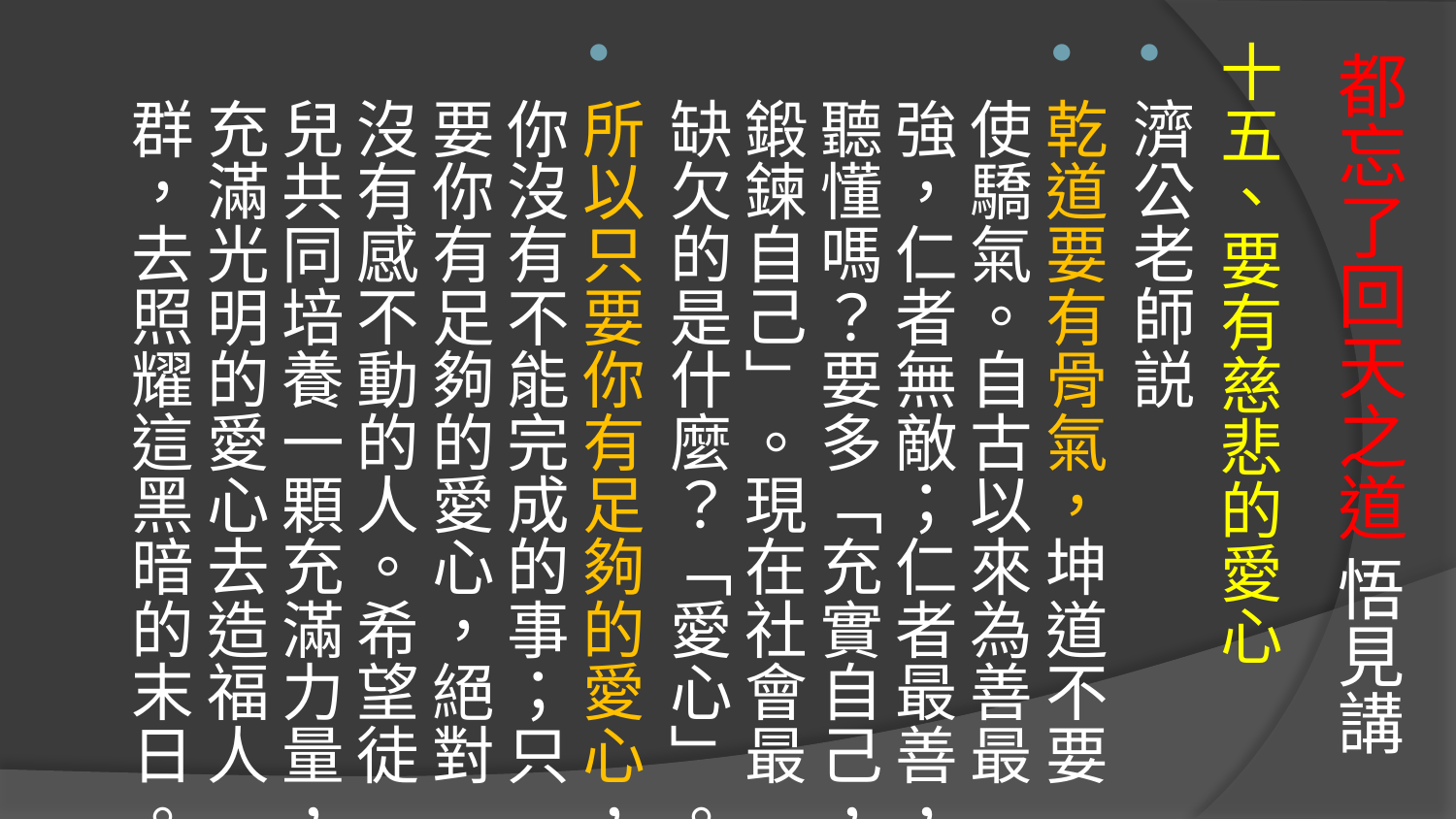

# 都忘了回天之道 悟見講
十五、要有慈悲的愛心
濟公老師説
乾道要有骨氣，坤道不要使驕氣。自古以來為善最強，仁者無敵；仁者最善，聽懂嗎？要多「充實自己，鍛鍊自己」。現在社會最缺欠的是什麼？「愛心」。
所以只要你有足夠的愛心，你沒有不能完成的事；只要你有足夠的愛心，絕對沒有感不動的人。希望徒兒共同培養一顆充滿力量，充滿光明的愛心去造福人群，去照耀這黑暗的末日。